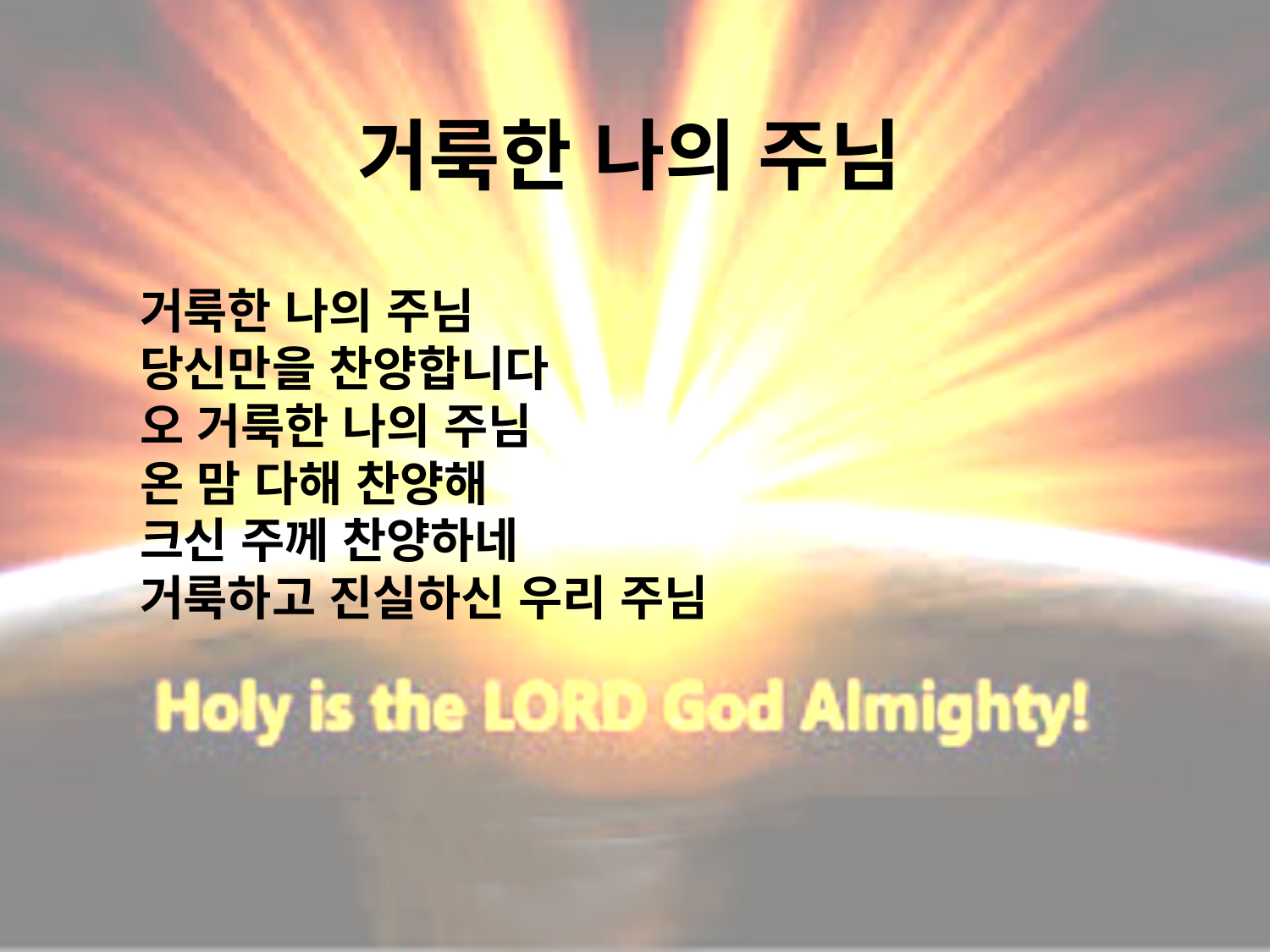

# 거룩한 나의 주님
거룩한 나의 주님
당신만을 찬양합니다
오 거룩한 나의 주님
온 맘 다해 찬양해
크신 주께 찬양하네
거룩하고 진실하신 우리 주님